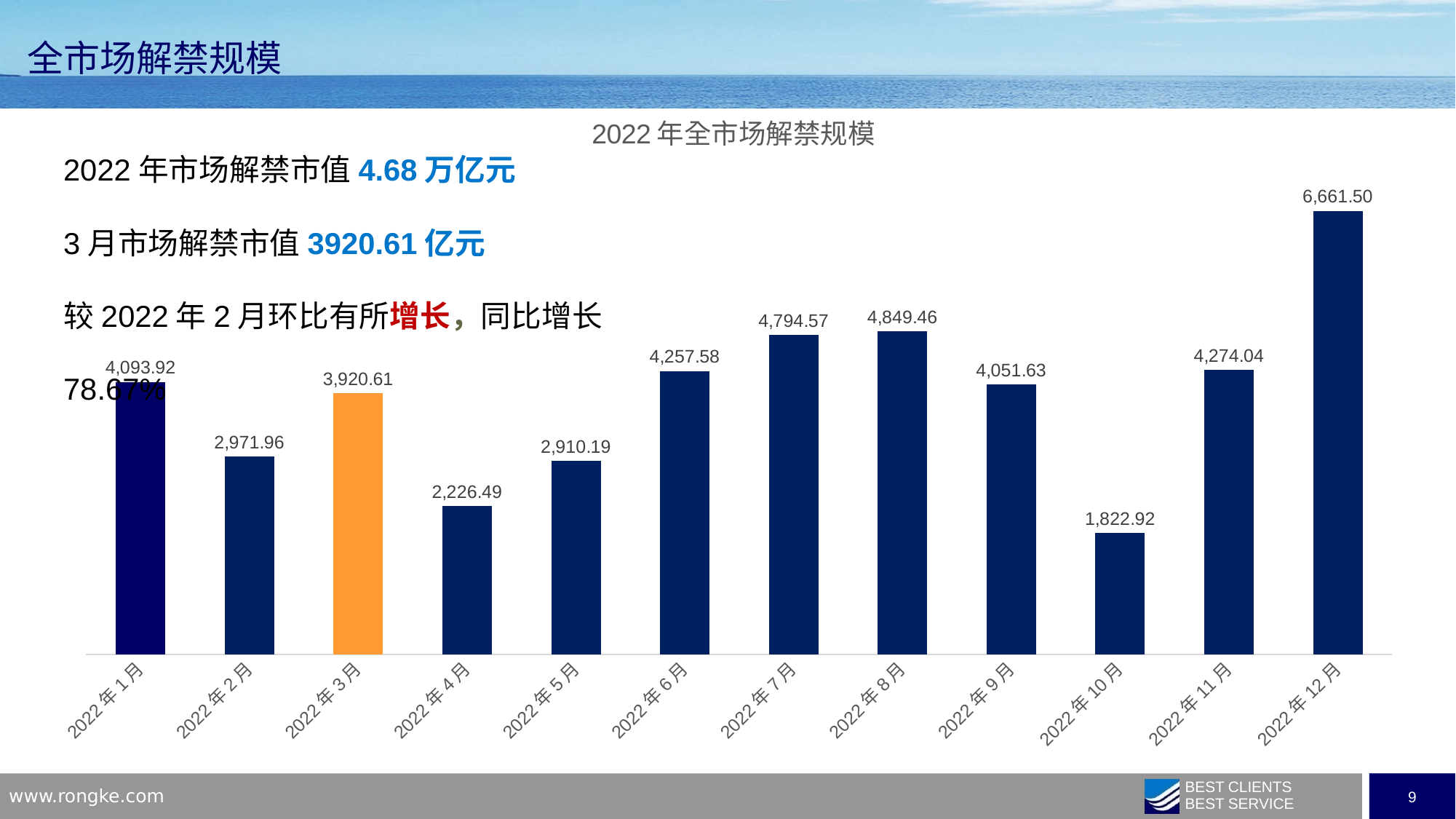

全市场解禁规模

### Chart: 2022年全市场解禁规模

| Category | 解禁规模 |
|---|---|
| 44592 | 4093.9165018931 |
| 44620 | 2971.9589878259 |
| 44651 | 3920.6096956112 |
| 44681 | 2226.4936616048 |
| 44712 | 2910.187862575 |
| 44742 | 4257.5794369144 |
| 44773 | 4794.5706641069 |
| 44804 | 4849.4582316518 |
| 44834 | 4051.6255508365 |
| 44865 | 1822.9163665312 |
| 44895 | 4274.0418161863 |
| 44926 | 6661.5022748869 |
2022年市场解禁市值4.68万亿元
3月市场解禁市值3920.61亿元
较2022年2月环比有所增长，同比增长78.67%